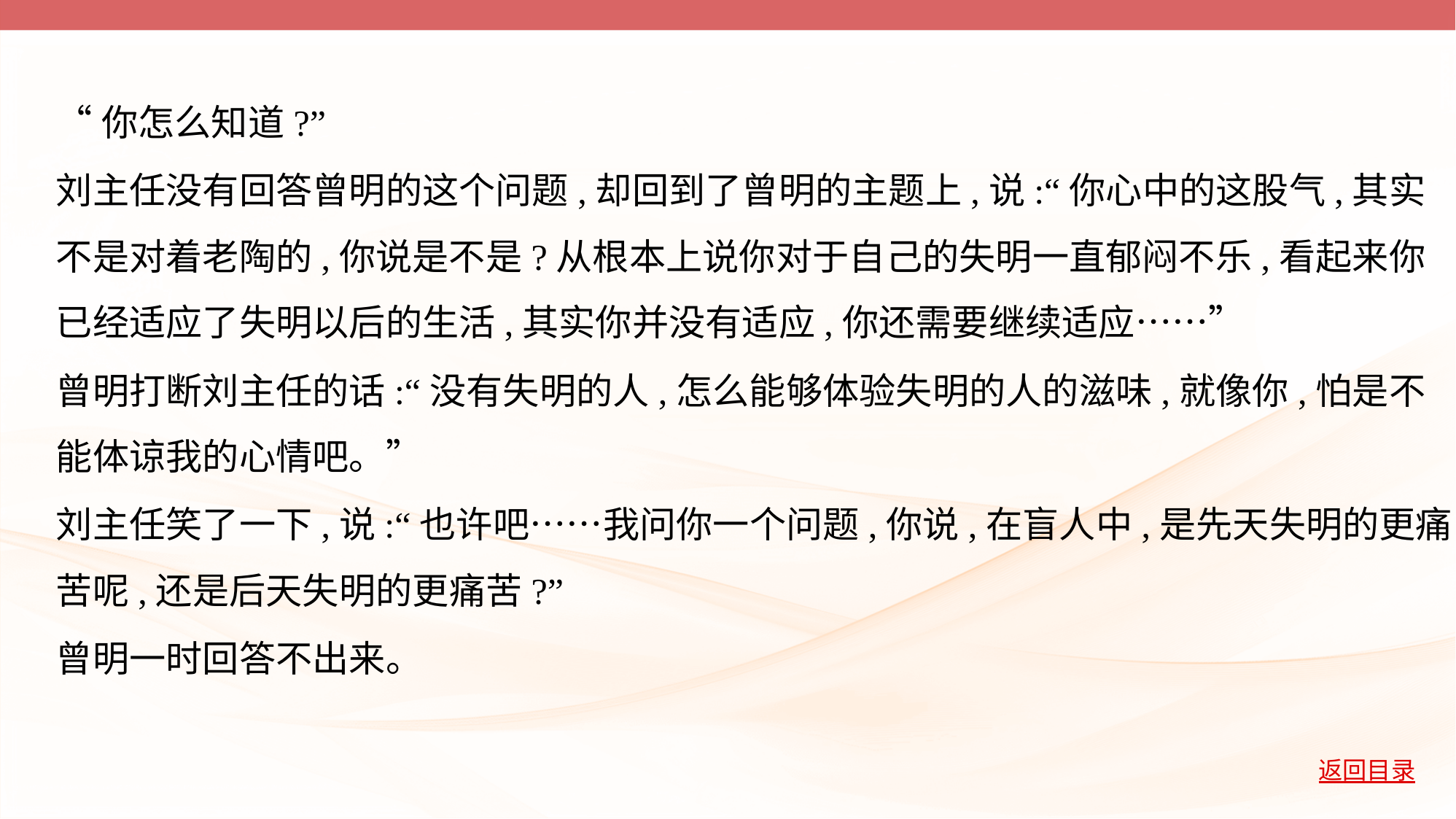

“你怎么知道?”
刘主任没有回答曾明的这个问题,却回到了曾明的主题上,说:“你心中的这股气,其实
不是对着老陶的,你说是不是?从根本上说你对于自己的失明一直郁闷不乐,看起来你
已经适应了失明以后的生活,其实你并没有适应,你还需要继续适应……”
曾明打断刘主任的话:“没有失明的人,怎么能够体验失明的人的滋味,就像你,怕是不
能体谅我的心情吧。”
刘主任笑了一下,说:“也许吧……我问你一个问题,你说,在盲人中,是先天失明的更痛
苦呢,还是后天失明的更痛苦?”
曾明一时回答不出来。